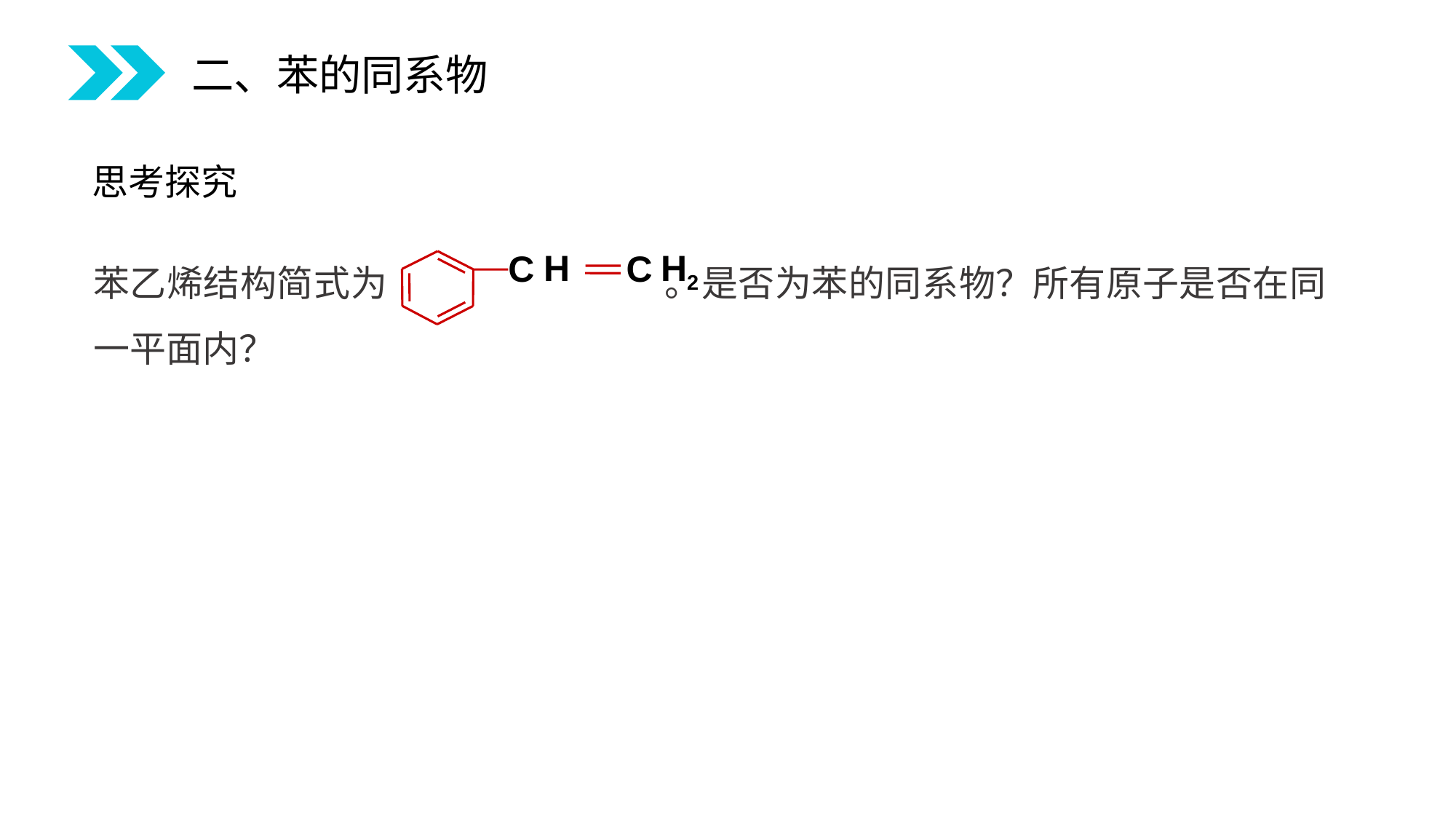

二、苯的同系物
思考探究
苯乙烯结构简式为　　　　　           。是否为苯的同系物？所有原子是否在同一平面内？

H
H2
C
C